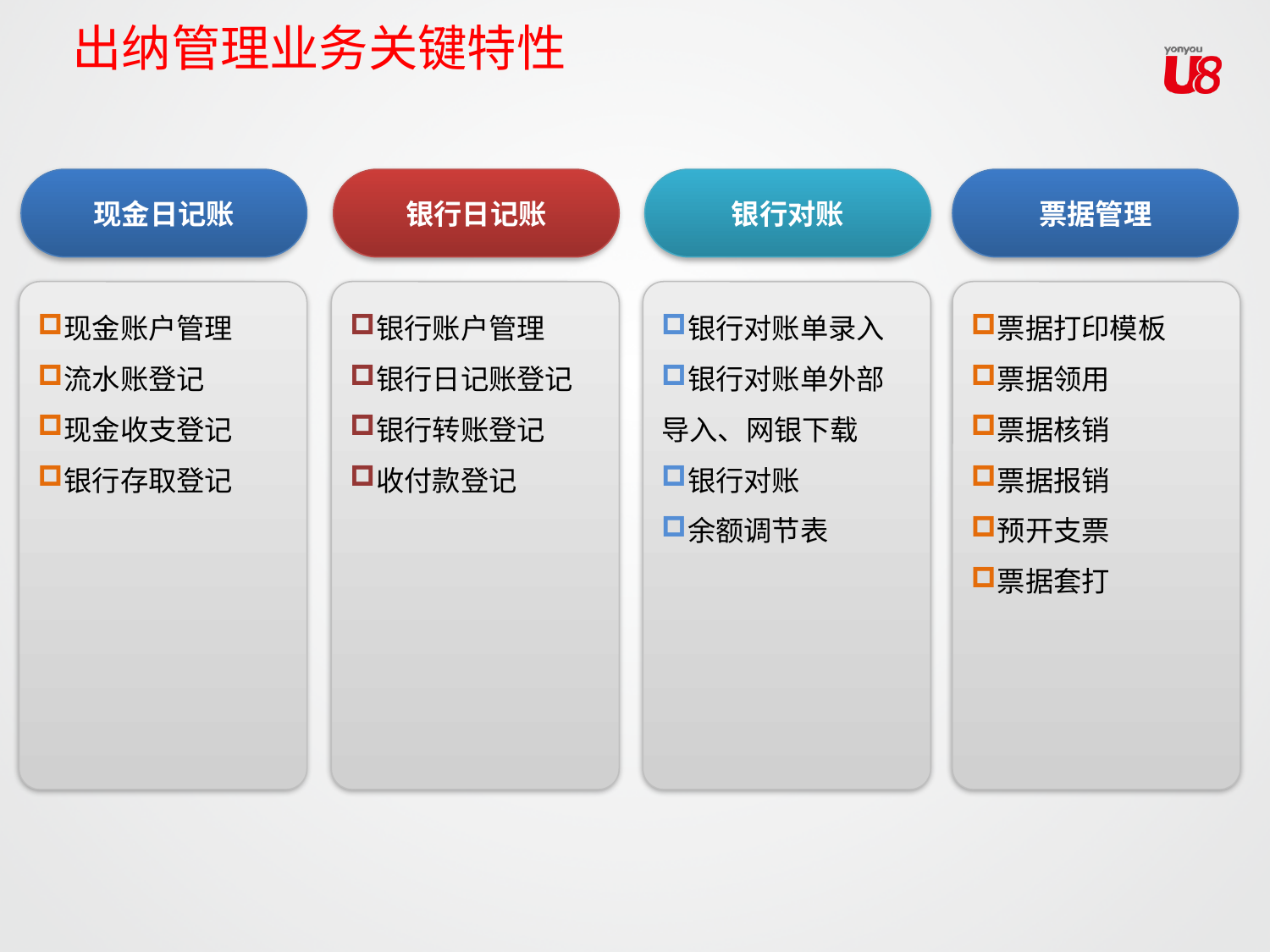

出纳管理业务关键特性
现金日记账
银行日记账
银行对账
票据管理
现金账户管理
流水账登记
现金收支登记
银行存取登记

银行账户管理
银行日记账登记
银行转账登记
收付款登记
银行对账单录入
银行对账单外部导入、网银下载
银行对账
余额调节表
票据打印模板
票据领用
票据核销
票据报销
预开支票
票据套打